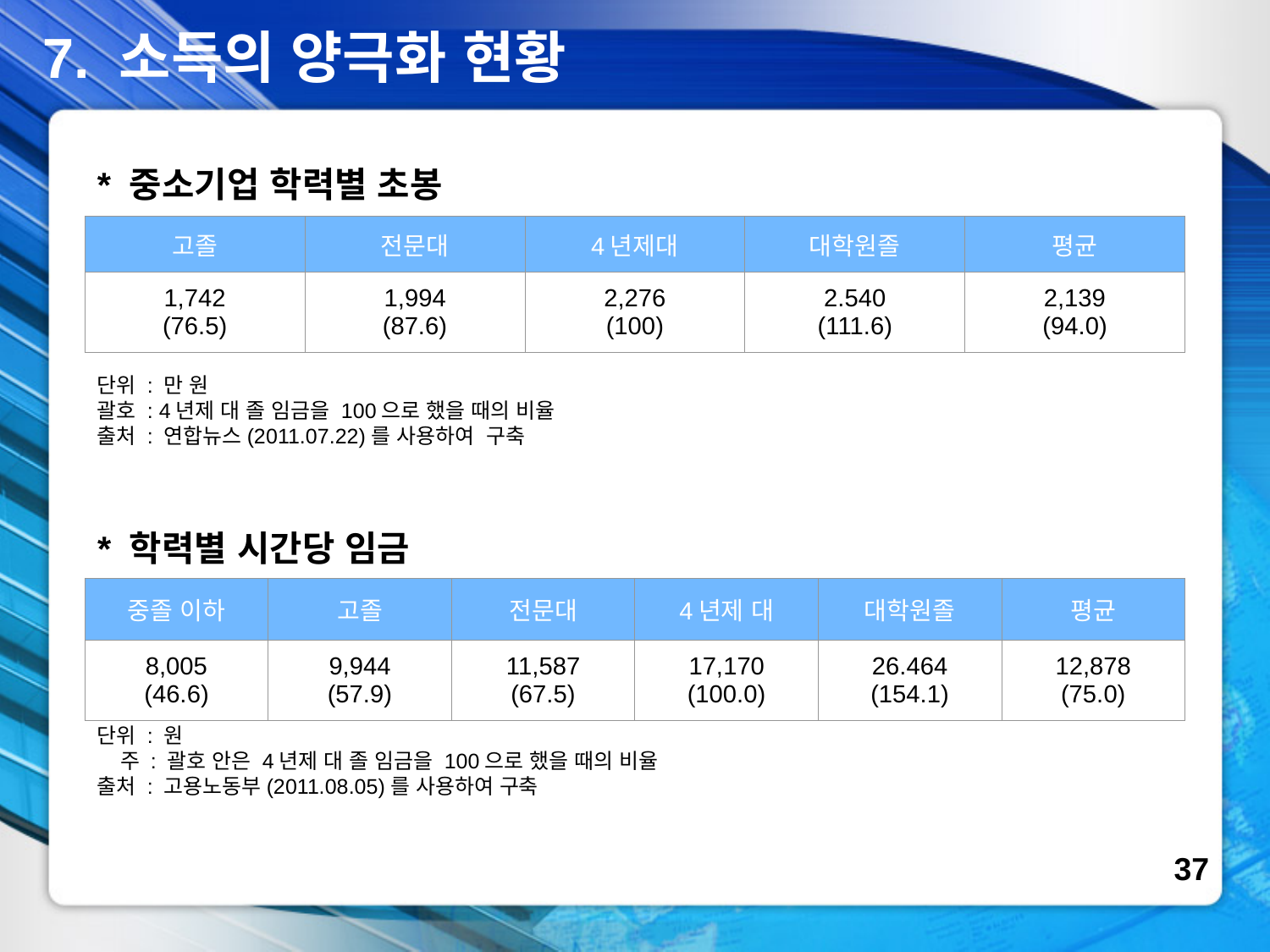

7. 소득의 양극화 현황
* 중소기업 학력별 초봉
| 고졸 | 전문대 | 4년제대 | 대학원졸 | 평균 |
| --- | --- | --- | --- | --- |
| 1,742 (76.5) | 1,994 (87.6) | 2,276 (100) | 2.540 (111.6) | 2,139 (94.0) |
단위 : 만 원
괄호 : 4년제 대 졸 임금을 100으로 했을 때의 비율
출처 : 연합뉴스(2011.07.22)를 사용하여  구축
* 학력별 시간당 임금
| 중졸 이하 | 고졸 | 전문대 | 4년제 대 | 대학원졸 | 평균 |
| --- | --- | --- | --- | --- | --- |
| 8,005 (46.6) | 9,944 (57.9) | 11,587 (67.5) | 17,170 (100.0) | 26.464 (154.1) | 12,878 (75.0) |
단위 : 원
   주 : 괄호 안은 4년제 대 졸 임금을 100으로 했을 때의 비율
출처 : 고용노동부(2011.08.05)를 사용하여 구축
37